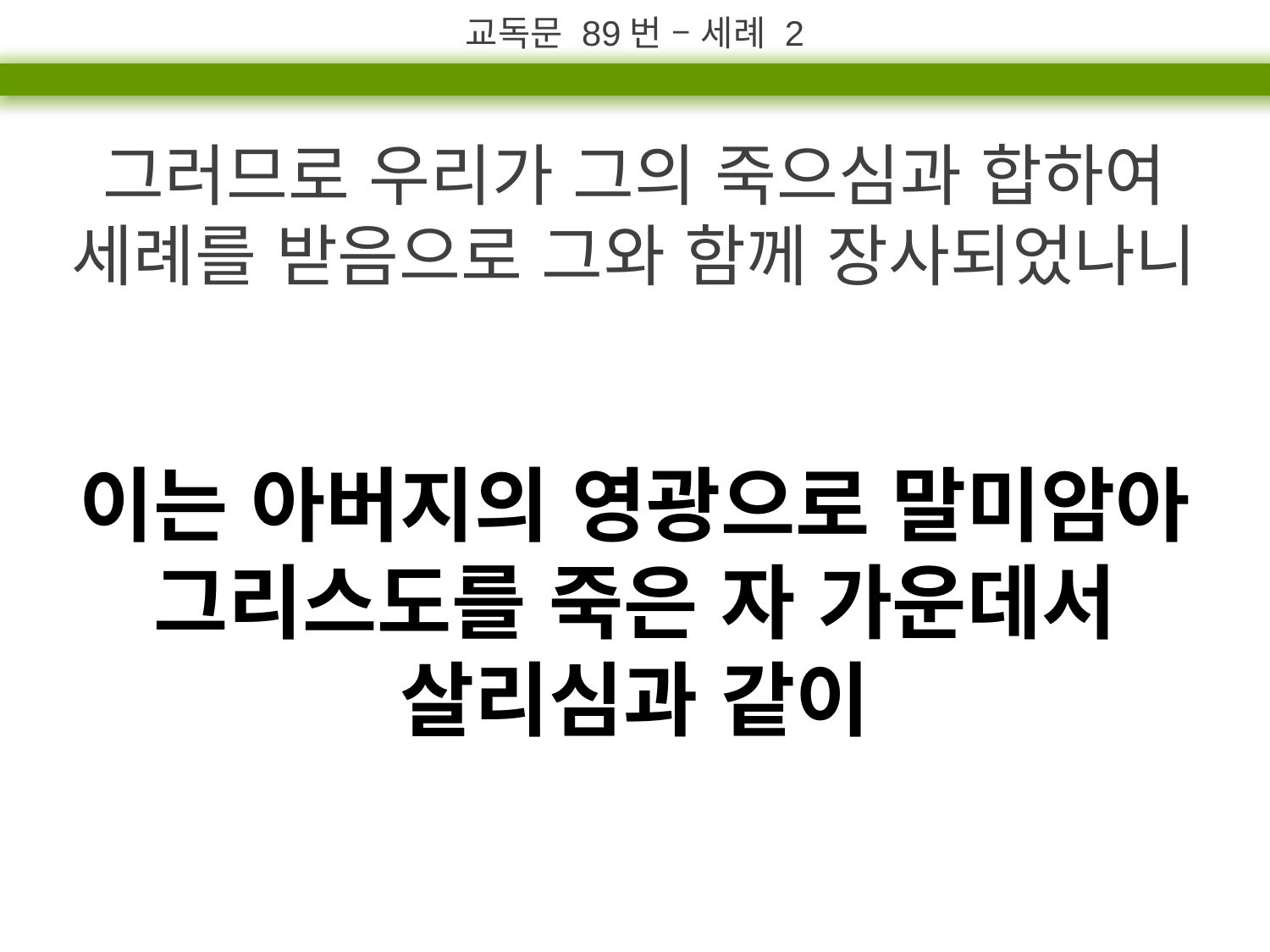

교독문 89번 – 세례 2

그러므로 우리가 그의 죽으심과 합하여 세례를 받음으로 그와 함께 장사되었나니
이는 아버지의 영광으로 말미암아 그리스도를 죽은 자 가운데서 살리심과 같이